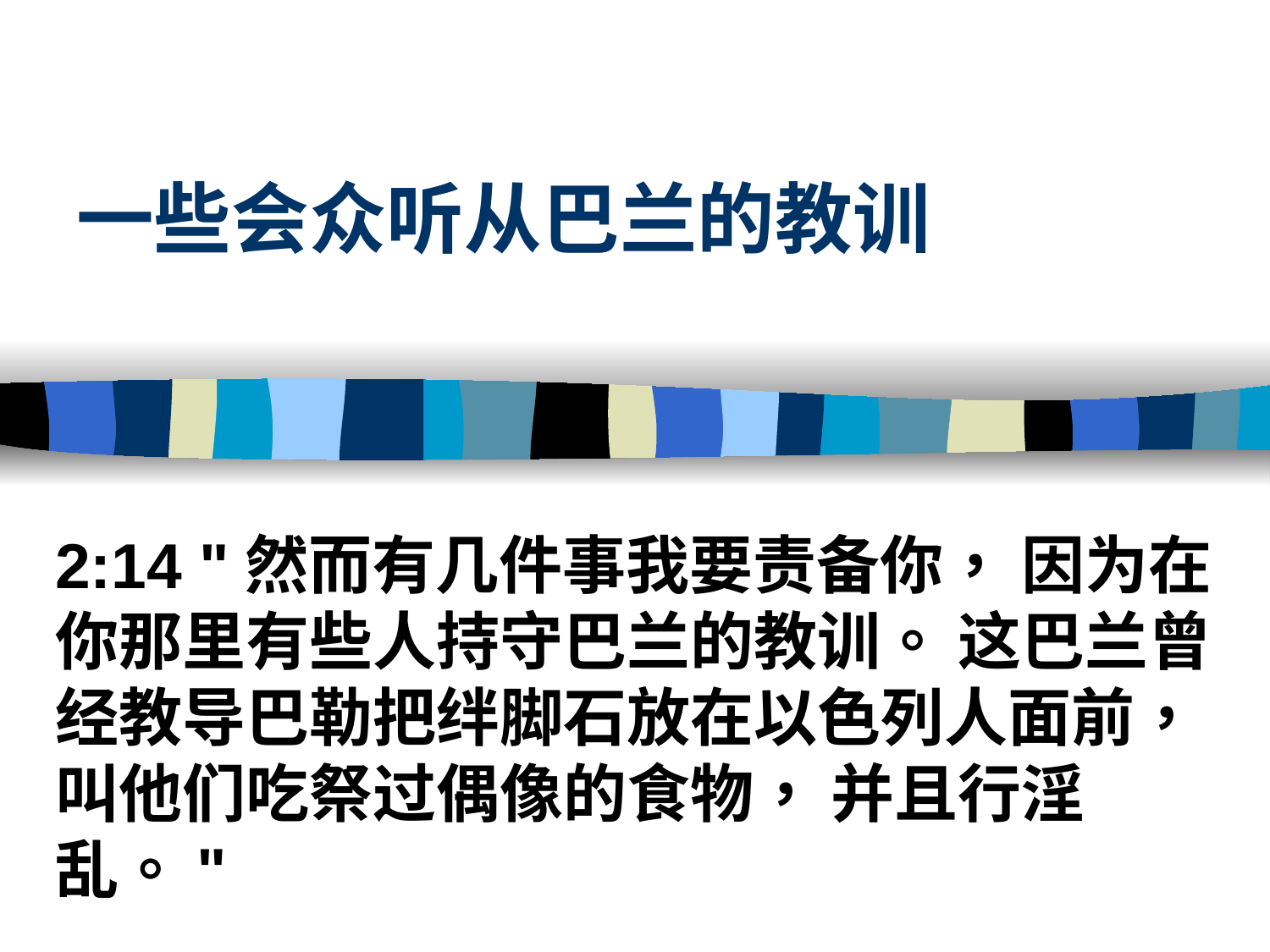

# 一些会众听从巴兰的教训
2:14 "然而有几件事我要责备你， 因为在你那里有些人持守巴兰的教训。 这巴兰曾经教导巴勒把绊脚石放在以色列人面前， 叫他们吃祭过偶像的食物， 并且行淫乱。"